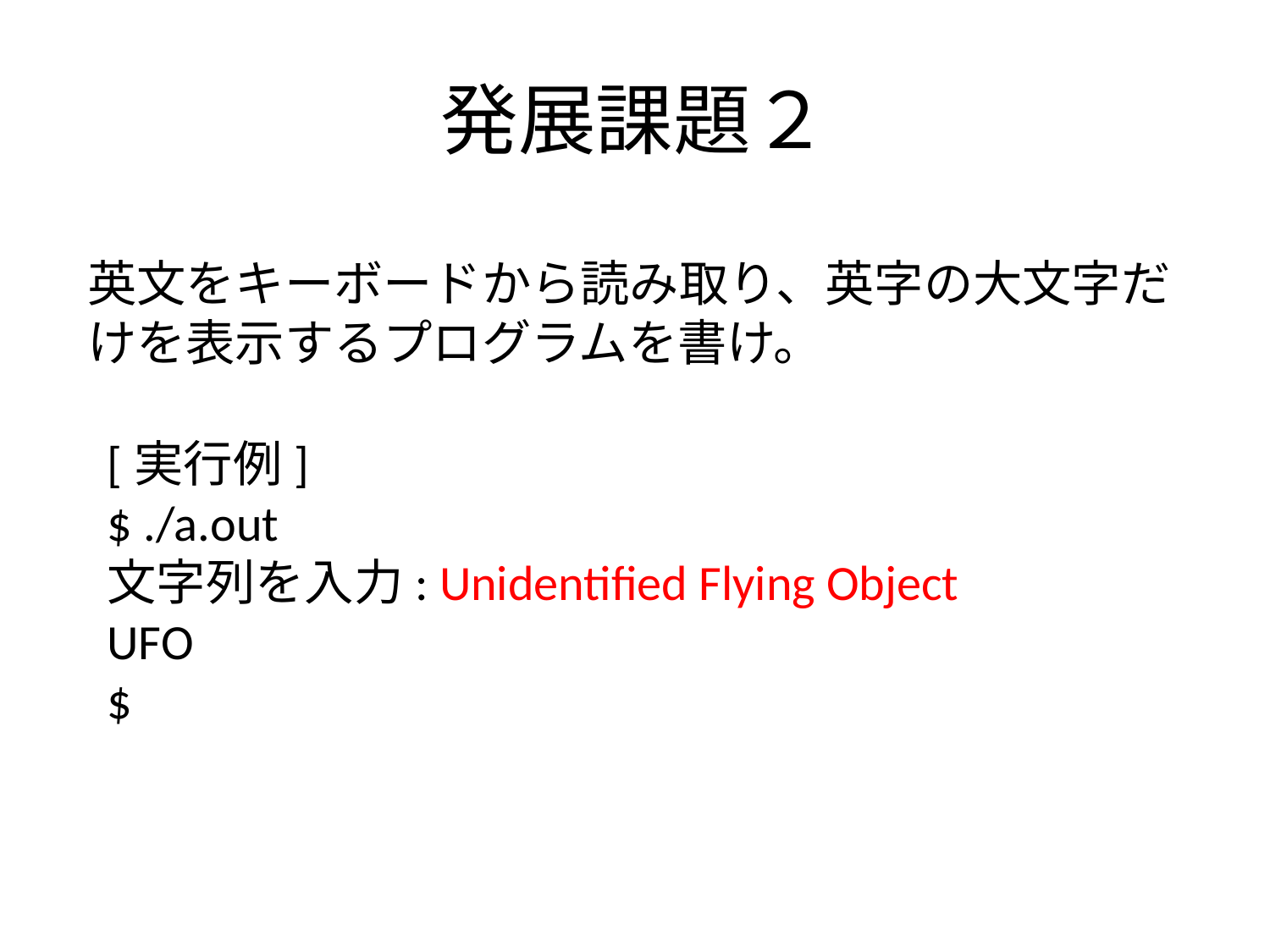

# 発展課題２
英文をキーボードから読み取り、英字の大文字だけを表示するプログラムを書け。
[実行例]
$ ./a.out
文字列を入力: Unidentified Flying Object
UFO
$